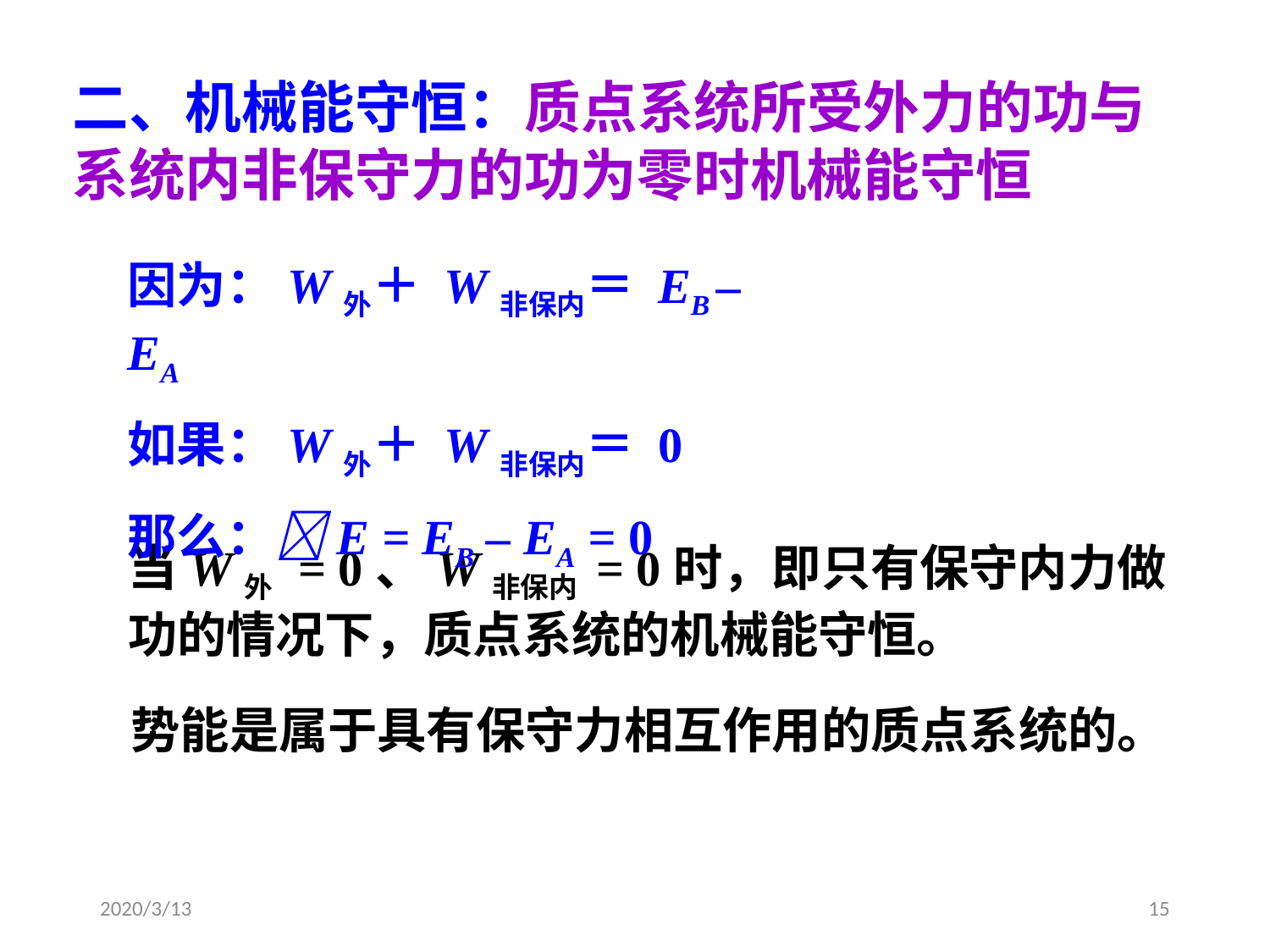

二、机械能守恒：质点系统所受外力的功与系统内非保守力的功为零时机械能守恒
因为：W外＋ W非保内＝ EB – EA
如果：W外＋ W非保内＝ 0
那么：ΔE = EB – EA  = 0
当W外  = 0、W非保内 = 0时，即只有保守内力做功的情况下，质点系统的机械能守恒。
势能是属于具有保守力相互作用的质点系统的。
2020/3/13
15